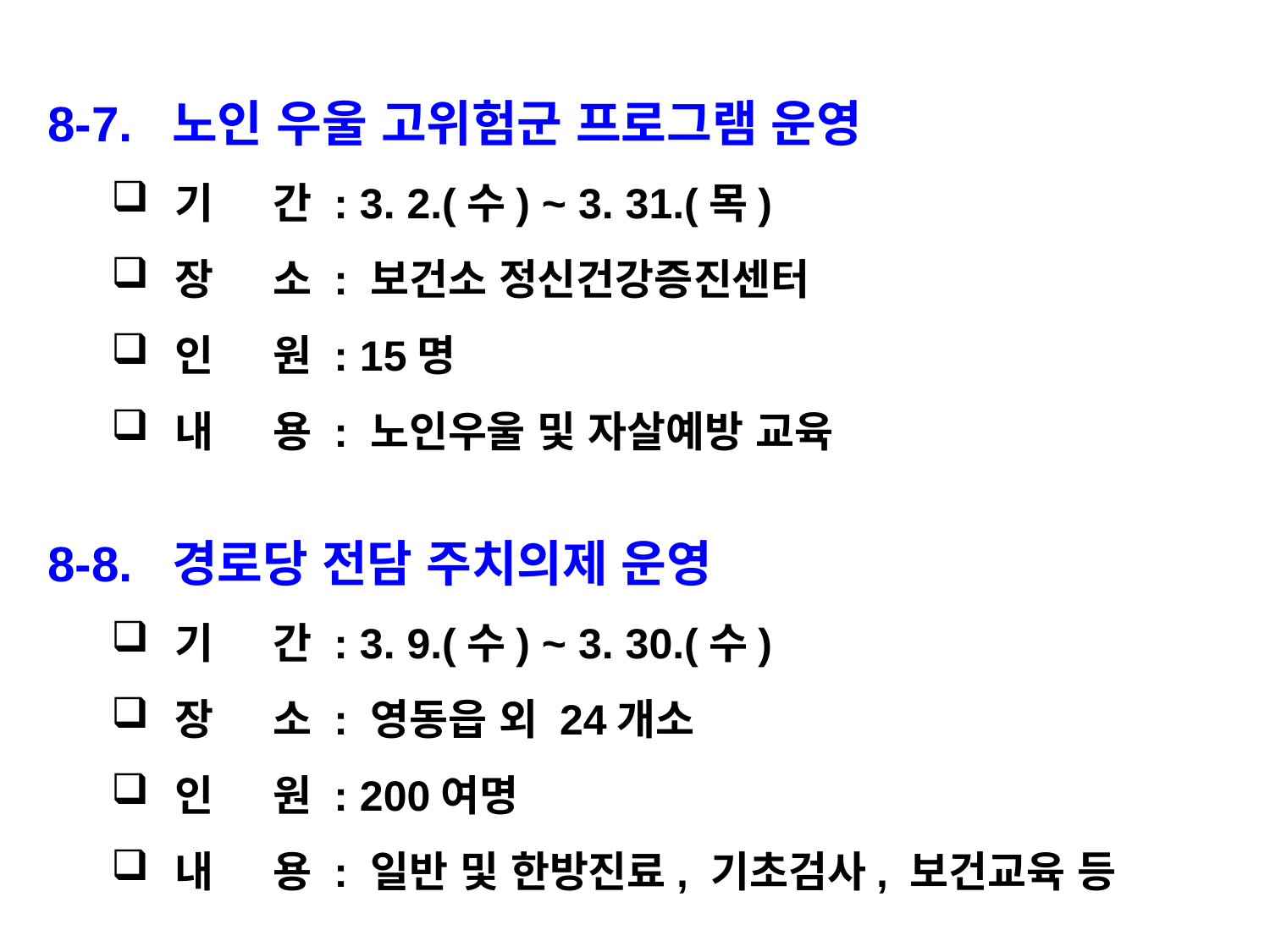

8-7.  노인 우울 고위험군 프로그램 운영
기     간 : 3. 2.(수) ~ 3. 31.(목)
장     소 : 보건소 정신건강증진센터
인     원 : 15명
내     용 : 노인우울 및 자살예방 교육

8-8.  경로당 전담 주치의제 운영
기     간 : 3. 9.(수) ~ 3. 30.(수)
장     소 : 영동읍 외 24개소
인     원 : 200여명
내     용 : 일반 및 한방진료, 기초검사, 보건교육 등